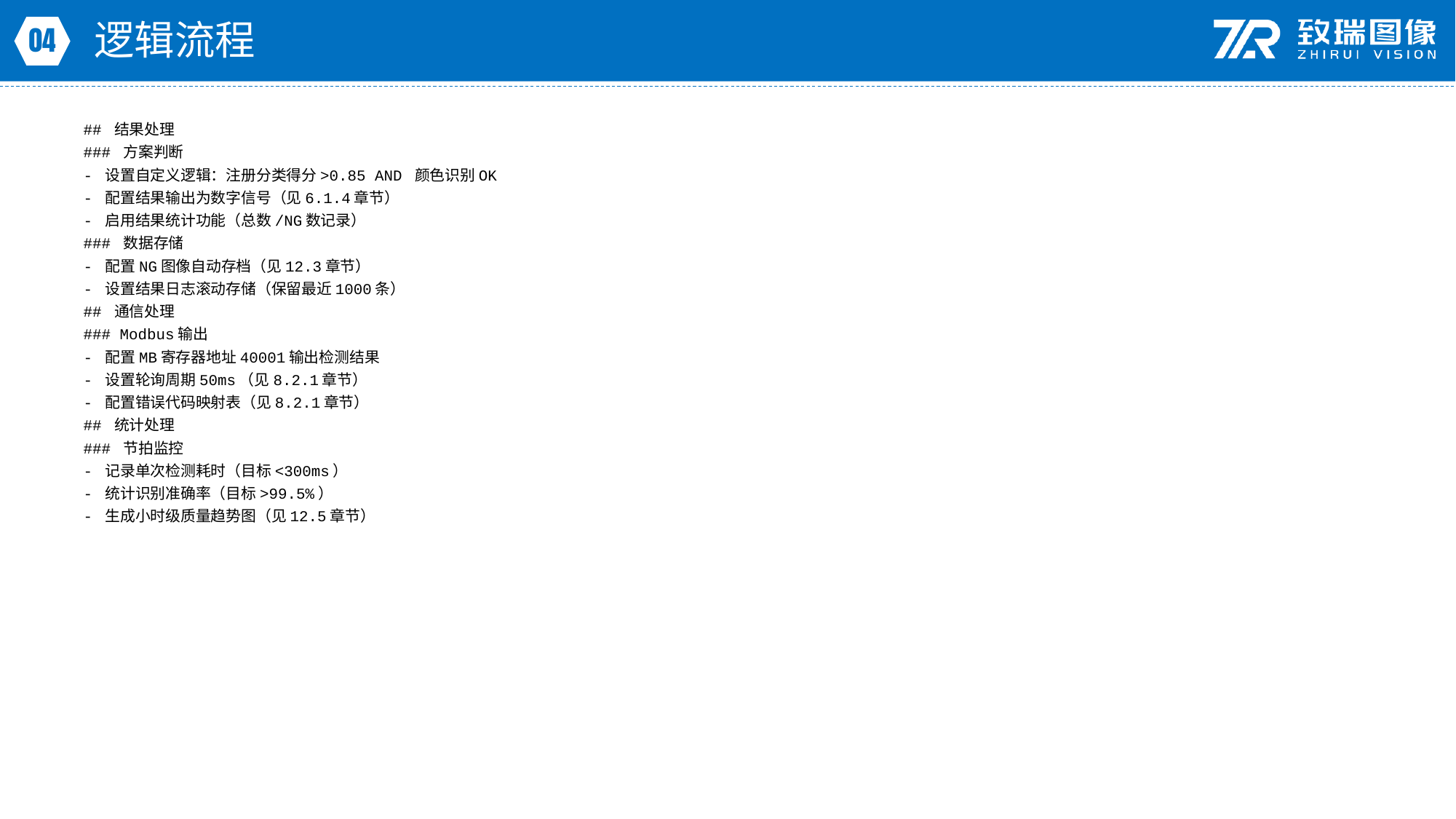

逻辑流程
04

## 结果处理
### 方案判断
- 设置自定义逻辑：注册分类得分>0.85 AND 颜色识别OK
- 配置结果输出为数字信号（见6.1.4章节）
- 启用结果统计功能（总数/NG数记录）
### 数据存储
- 配置NG图像自动存档（见12.3章节）
- 设置结果日志滚动存储（保留最近1000条）
## 通信处理
### Modbus输出
- 配置MB寄存器地址40001输出检测结果
- 设置轮询周期50ms（见8.2.1章节）
- 配置错误代码映射表（见8.2.1章节）
## 统计处理
### 节拍监控
- 记录单次检测耗时（目标<300ms）
- 统计识别准确率（目标>99.5%）
- 生成小时级质量趋势图（见12.5章节）